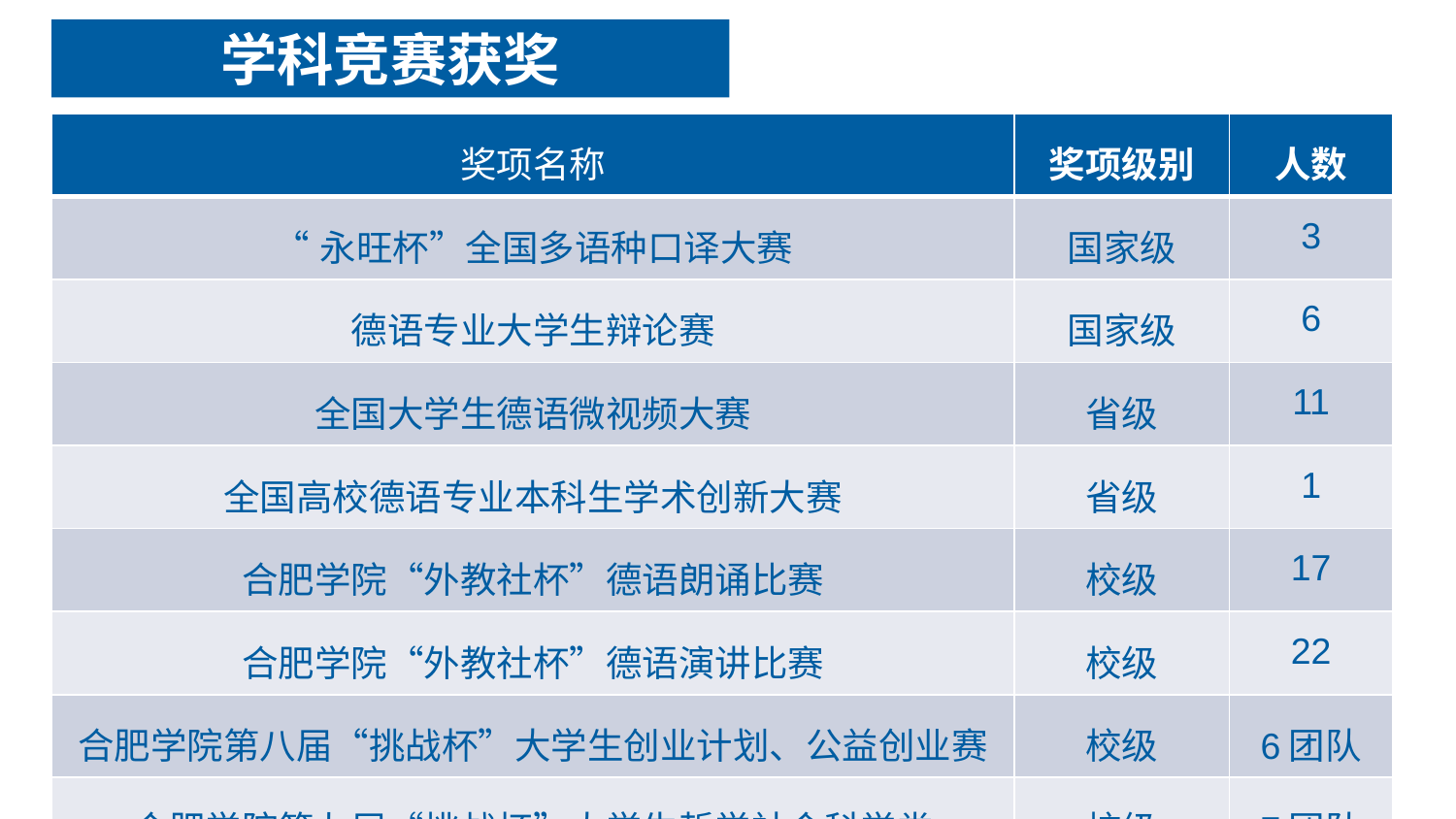

学科竞赛获奖
| 奖项名称 | 奖项级别 | 人数 |
| --- | --- | --- |
| “永旺杯”全国多语种口译大赛 | 国家级 | 3 |
| 德语专业大学生辩论赛 | 国家级 | 6 |
| 全国大学生德语微视频大赛 | 省级 | 11 |
| 全国高校德语专业本科生学术创新大赛 | 省级 | 1 |
| 合肥学院“外教社杯”德语朗诵比赛 | 校级 | 17 |
| 合肥学院“外教社杯”德语演讲比赛 | 校级 | 22 |
| 合肥学院第八届“挑战杯”大学生创业计划、公益创业赛 | 校级 | 6团队 |
| 合肥学院第九届“挑战杯”大学生哲学社会科学类 | 校级 | 7团队 |